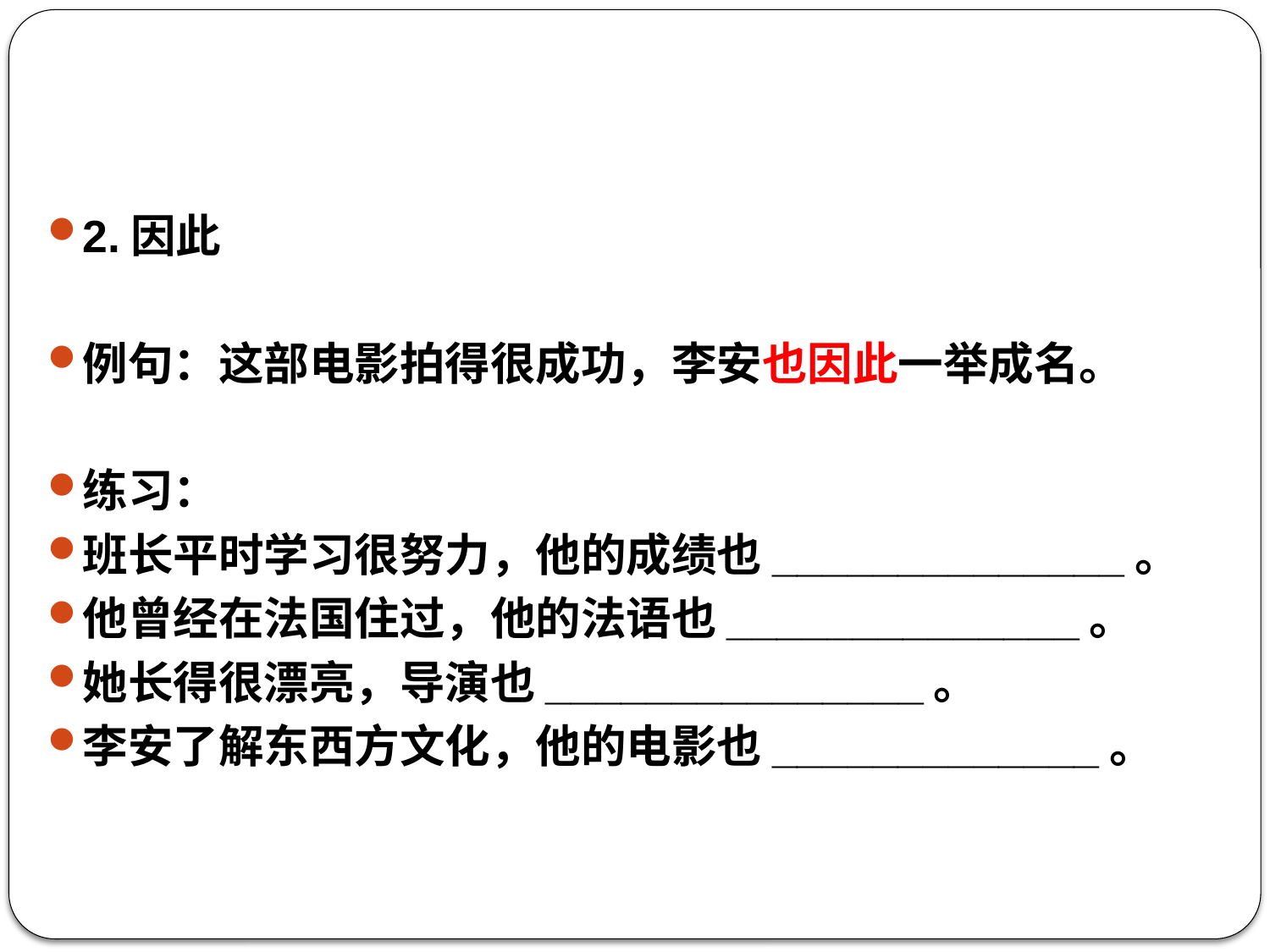

#
2.因此

例句：这部电影拍得很成功，李安也因此一举成名。

练习：
班长平时学习很努力，他的成绩也______________。
他曾经在法国住过，他的法语也______________。
她长得很漂亮，导演也_______________。
李安了解东西方文化，他的电影也_____________。